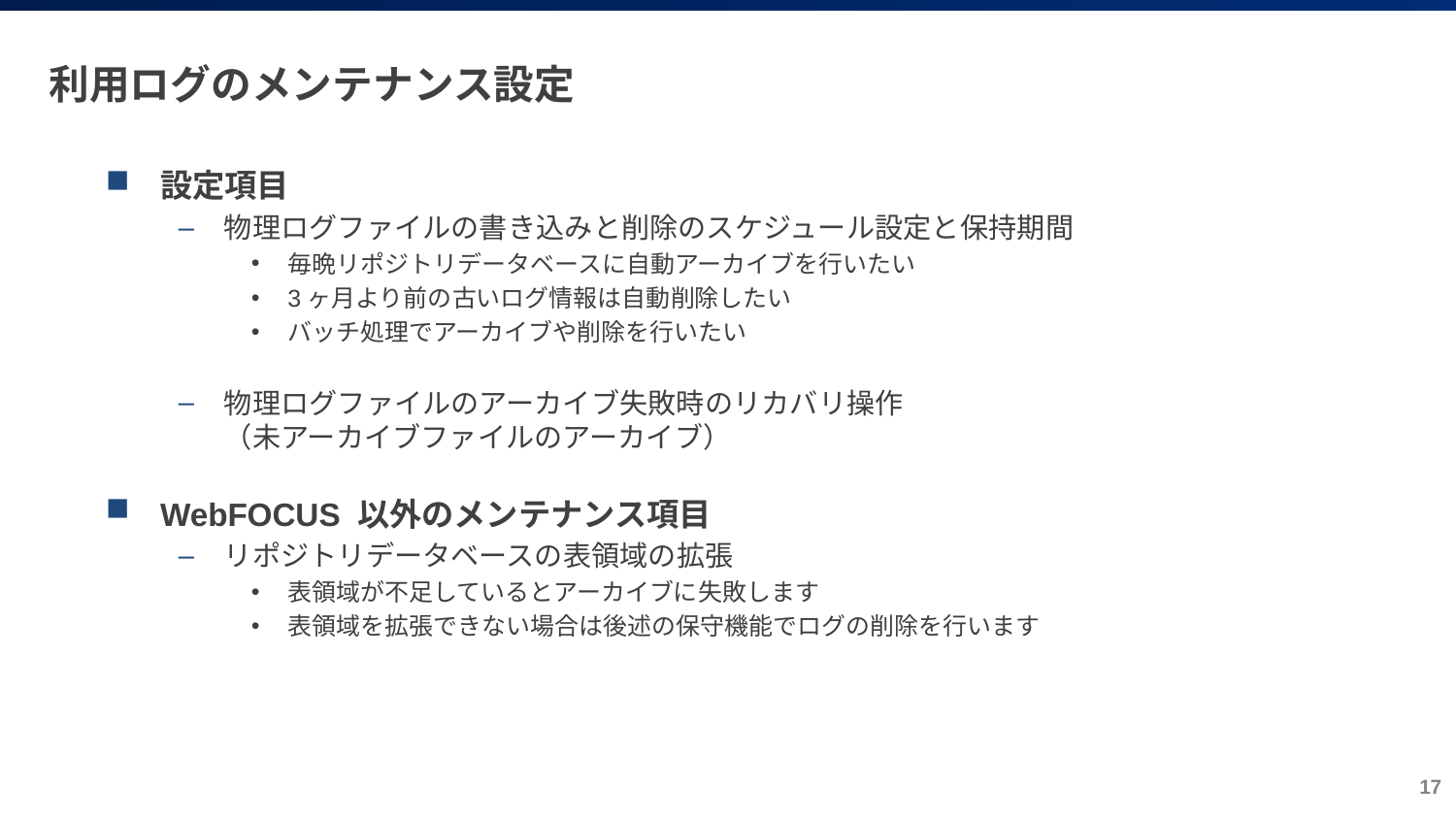

# 利用ログのメンテナンス設定
設定項目
物理ログファイルの書き込みと削除のスケジュール設定と保持期間
毎晩リポジトリデータベースに自動アーカイブを行いたい
3ヶ月より前の古いログ情報は自動削除したい
バッチ処理でアーカイブや削除を行いたい

物理ログファイルのアーカイブ失敗時のリカバリ操作
（未アーカイブファイルのアーカイブ）

WebFOCUS 以外のメンテナンス項目
リポジトリデータベースの表領域の拡張
表領域が不足しているとアーカイブに失敗します
表領域を拡張できない場合は後述の保守機能でログの削除を行います
17